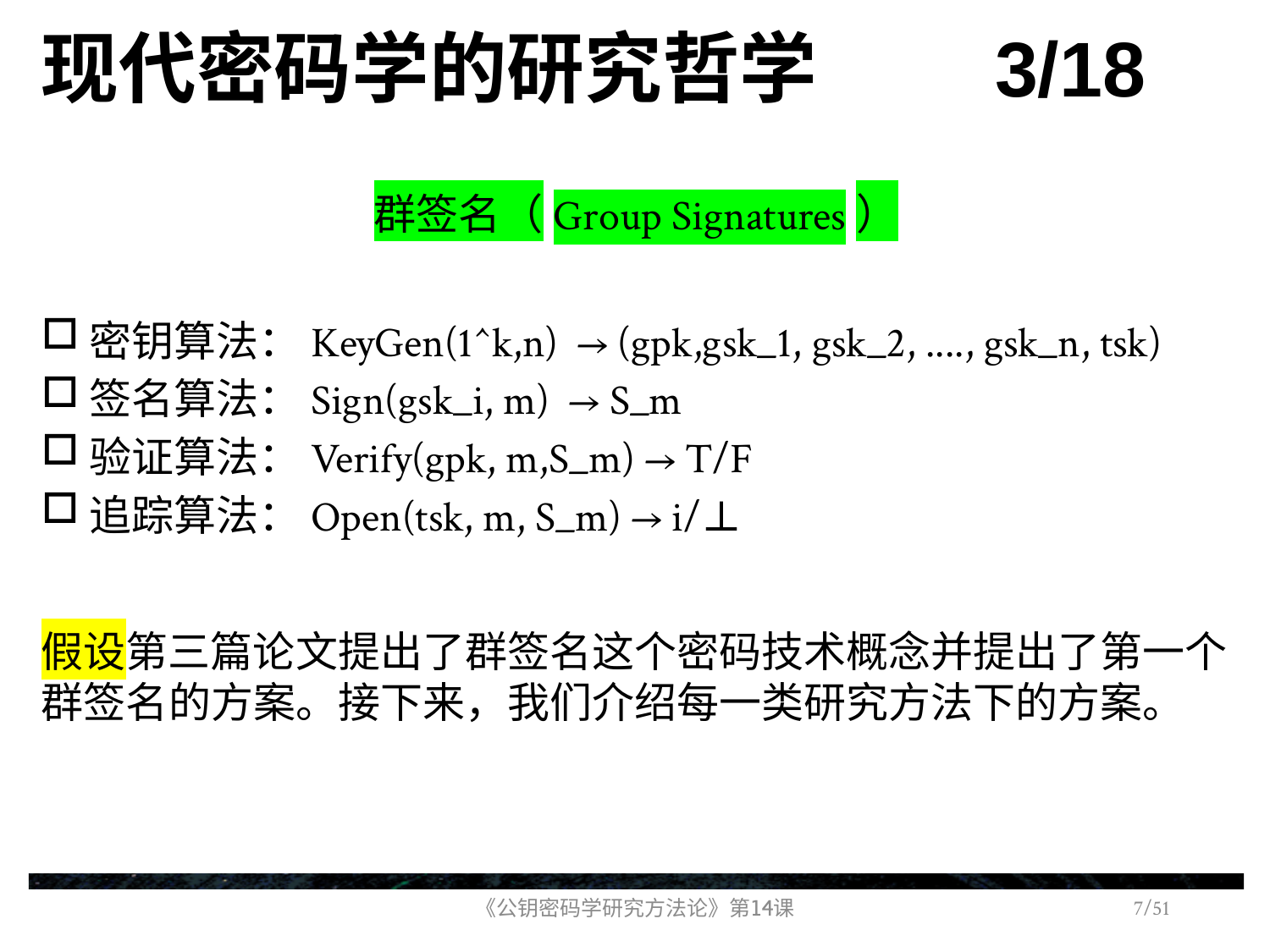

# 现代密码学的研究哲学         3/18
群签名（Group Signatures）

密钥算法：KeyGen(1^k,n)  → (gpk,gsk_1, gsk_2, ...., gsk_n, tsk)
签名算法：Sign(gsk_i, m)  → S_m
验证算法：Verify(gpk, m,S_m) → T/F
追踪算法：Open(tsk, m, S_m) → i/⊥

假设第三篇论文提出了群签名这个密码技术概念并提出了第一个群签名的方案。接下来，我们介绍每一类研究方法下的方案。
《公钥密码学研究方法论》第14课
7/51